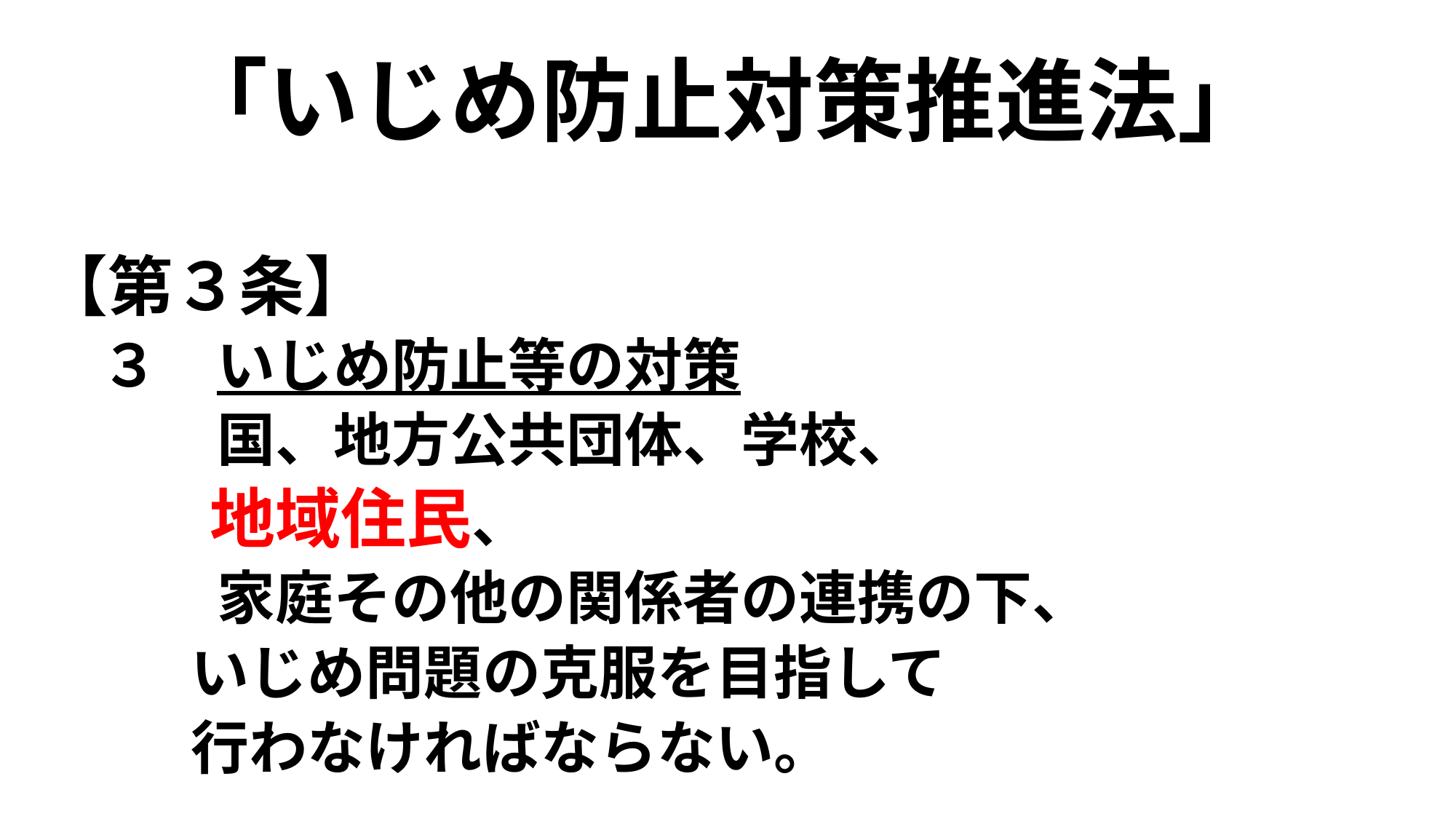

# 「いじめ防止対策推進法」

【第３条】
　３　いじめ防止等の対策
　　　国、地方公共団体、学校、
　　 　地域住民、
　　　家庭その他の関係者の連携の下、
      　いじめ問題の克服を目指して
      　行わなければならない。